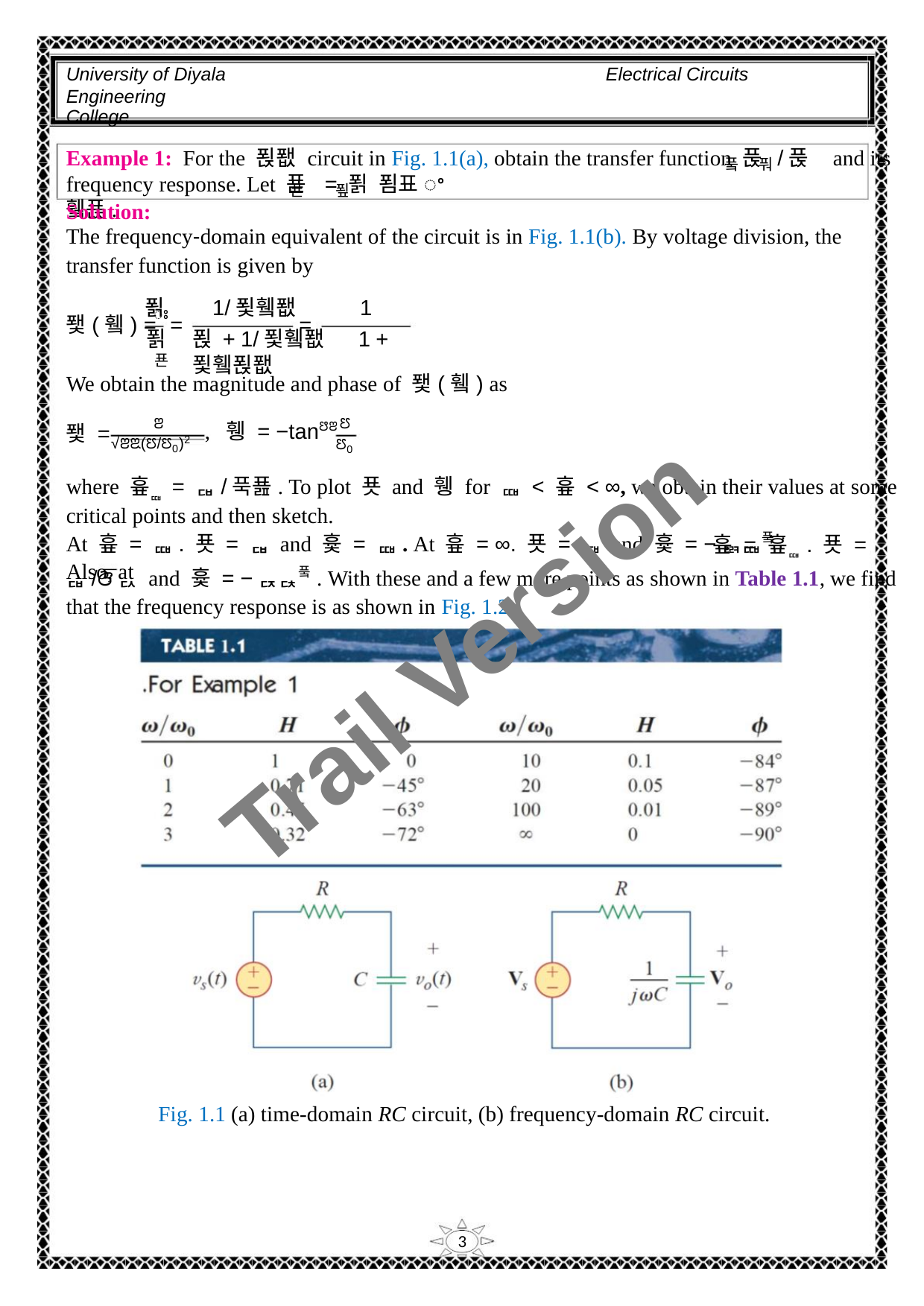

University of Diyala
Engineering College
Electrical Circuits
Example 1: For the 푅퐶 circuit in Fig. 1.1(a), obtain the transfer function 푽 /푽 and its
풐
풔
frequency response. Let 푣 = 푉 푐표ꢀ휔푡.
푠
푚
Solution:
The frequency‐domain equivalent of the circuit is in Fig. 1.1(b). By voltage division, the
transfer function is given by
푉
1/푗휔퐶
1
ꢁ
퐻(휔) =
=
=
푉
푠
푅 + 1/푗휔퐶 1 + 푗휔푅퐶
We obtain the magnitude and phase of 퐻(휔) as
ꢂ
ꢄ
, 휑 = −tanꢅꢂ
퐻 =
√ꢂꢃ(ꢄ/ꢄ0)2
ꢄ0
where 흎ퟎ = ퟏ/푹푪. To plot 푯 and 휑 for ퟎ < 흎 < ∞, we obtain their values at some
critical points and then sketch.
At 흎 = ퟎ. 푯 = ퟏ and 흋 = ퟎ. At 흎 = ∞. 푯 = ퟎ and 흋 = −ퟗퟎ풐. Also, at
흎 = 흎ퟎ. 푯 =
ퟏ/ꢆퟐ and 흋 = −ퟒퟓ풐. With these and a few more points as shown in Table 1.1, we find
that the frequency response is as shown in Fig. 1.2.
Trail Version
Trail Version
Trail Version
Trail Version
Trail Version
Trail Version
Trail Version
Trail Version
Trail Version
Trail Version
Trail Version
Trail Version
Trail Version
Fig. 1.1 (a) time-domain RC circuit, (b) frequency-domain RC circuit.
3